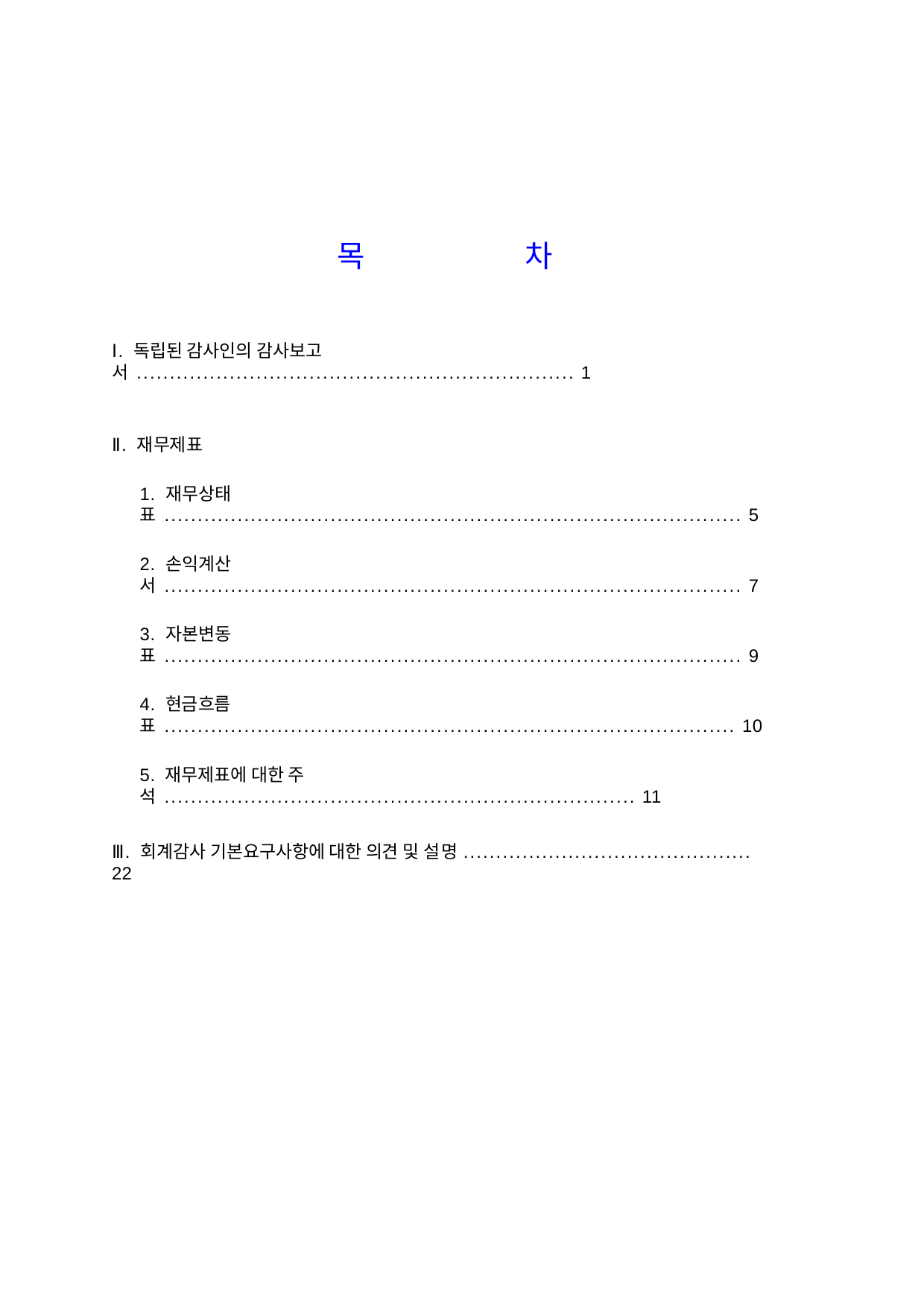

목
차
Ⅰ. 독립된 감사인의 감사보고서 .................................................................. 1
Ⅱ. 재무제표

1. 재무상태표 ....................................................................................... 5

2. 손익계산서 ....................................................................................... 7

3. 자본변동표 ....................................................................................... 9

4. 현금흐름표 ...................................................................................... 10

5. 재무제표에 대한 주석 ....................................................................... 11
Ⅲ. 회계감사 기본요구사항에 대한 의견 및 설명............................................ 22